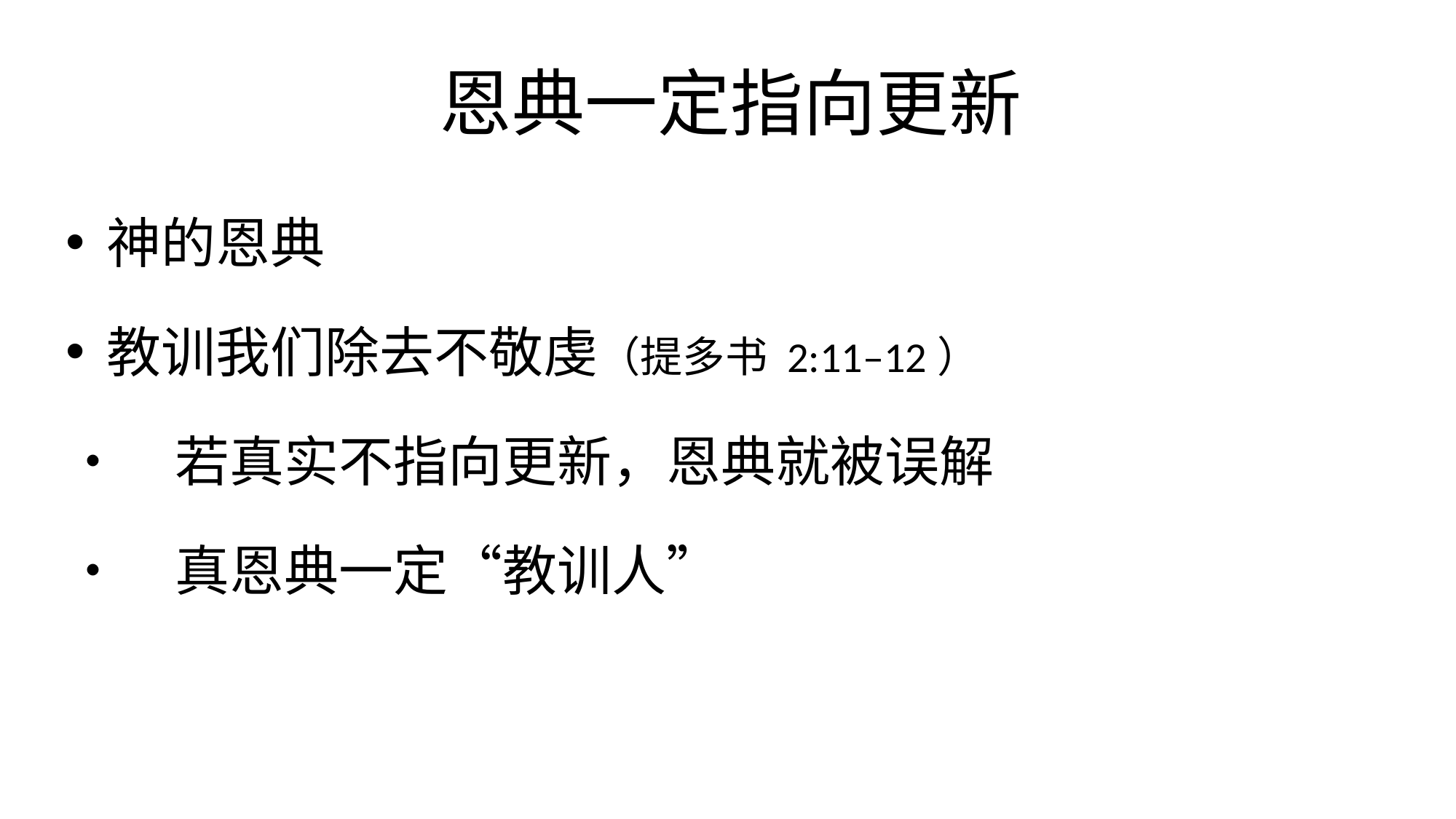

# 恩典一定指向更新
神的恩典
教训我们除去不敬虔（提多书 2:11–12）
•	若真实不指向更新，恩典就被误解
•	真恩典一定“教训人”
20